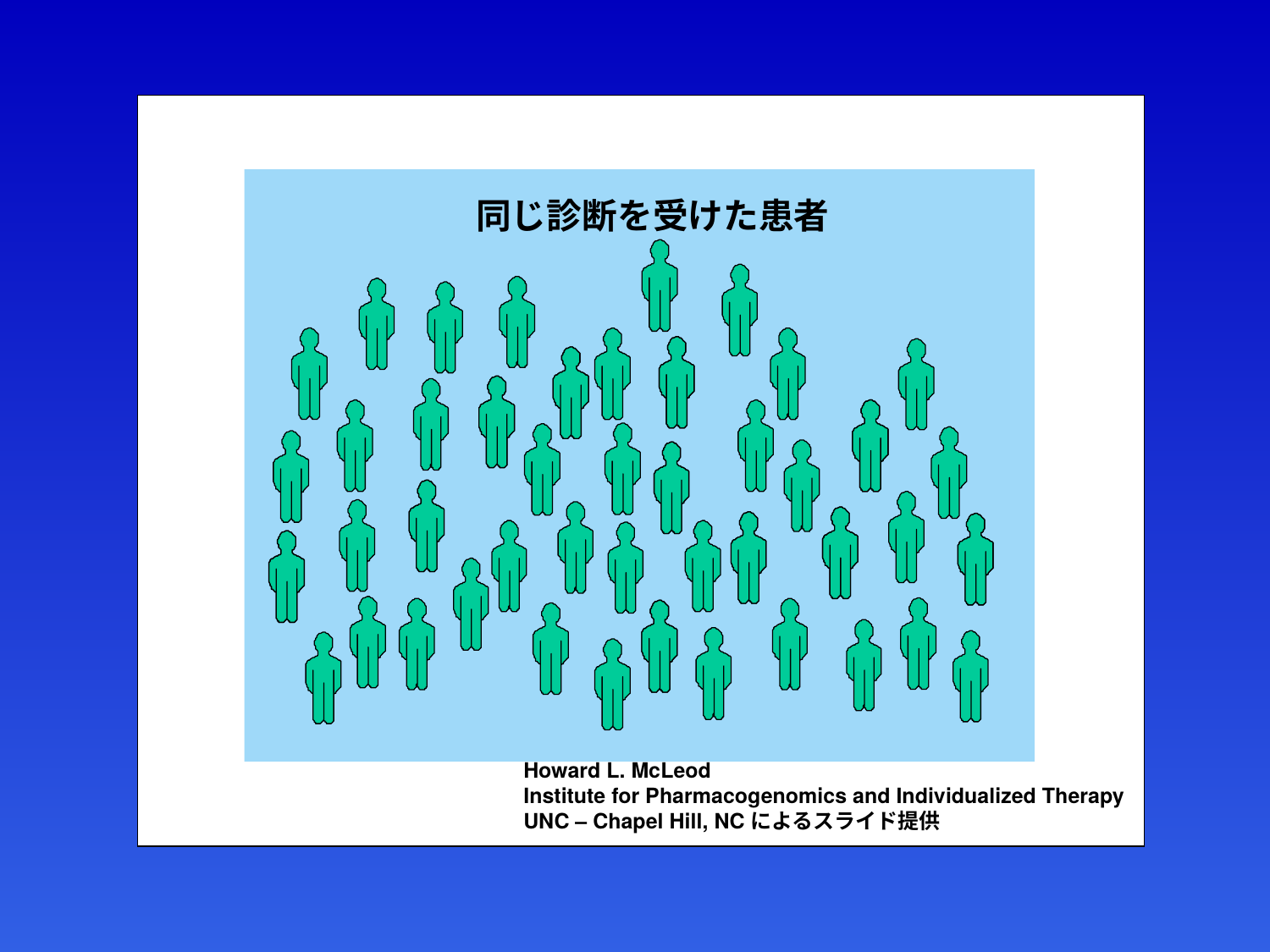

同じ診断を受けた患者

Howard L. McLeod
Institute for Pharmacogenomics and Individualized Therapy
UNC – Chapel Hill, NCによるスライド提供